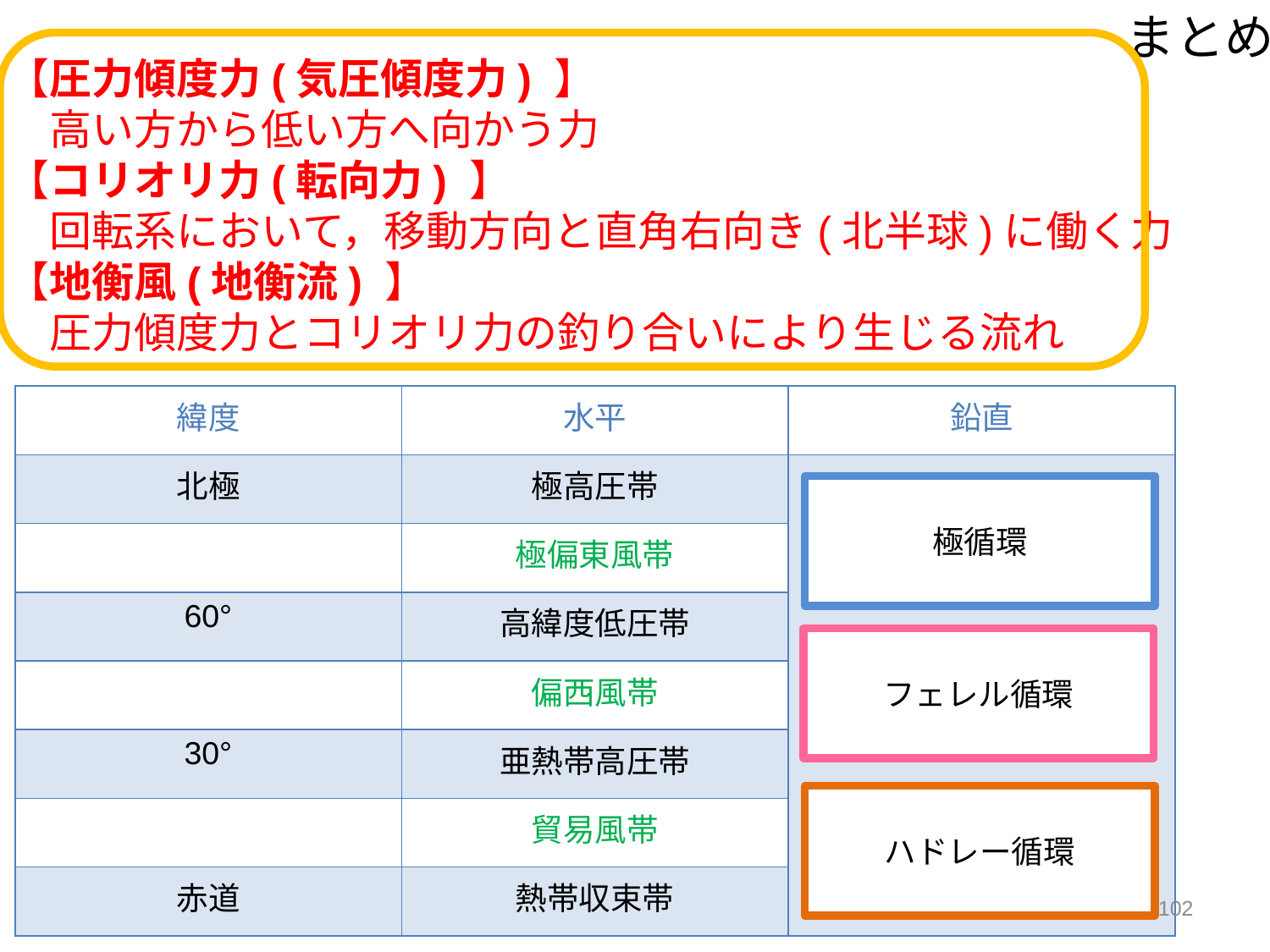

まとめ

【圧力傾度力(気圧傾度力) 】
　高い方から低い方へ向かう力
【コリオリ力(転向力) 】
　回転系において，移動方向と直角右向き(北半球)に働く力
【地衡風(地衡流) 】
　圧力傾度力とコリオリ力の釣り合いにより生じる流れ
| 緯度 | 水平 | 鉛直 |
| --- | --- | --- |
| 北極 | 極高圧帯 |  |
|  | 極偏東風帯 |  |
| 60° | 高緯度低圧帯 |  |
|  | 偏西風帯 |  |
| 30° | 亜熱帯高圧帯 |  |
|  | 貿易風帯 |  |
| 赤道 | 熱帯収束帯 |  |
極循環
フェレル循環
ハドレー循環
102